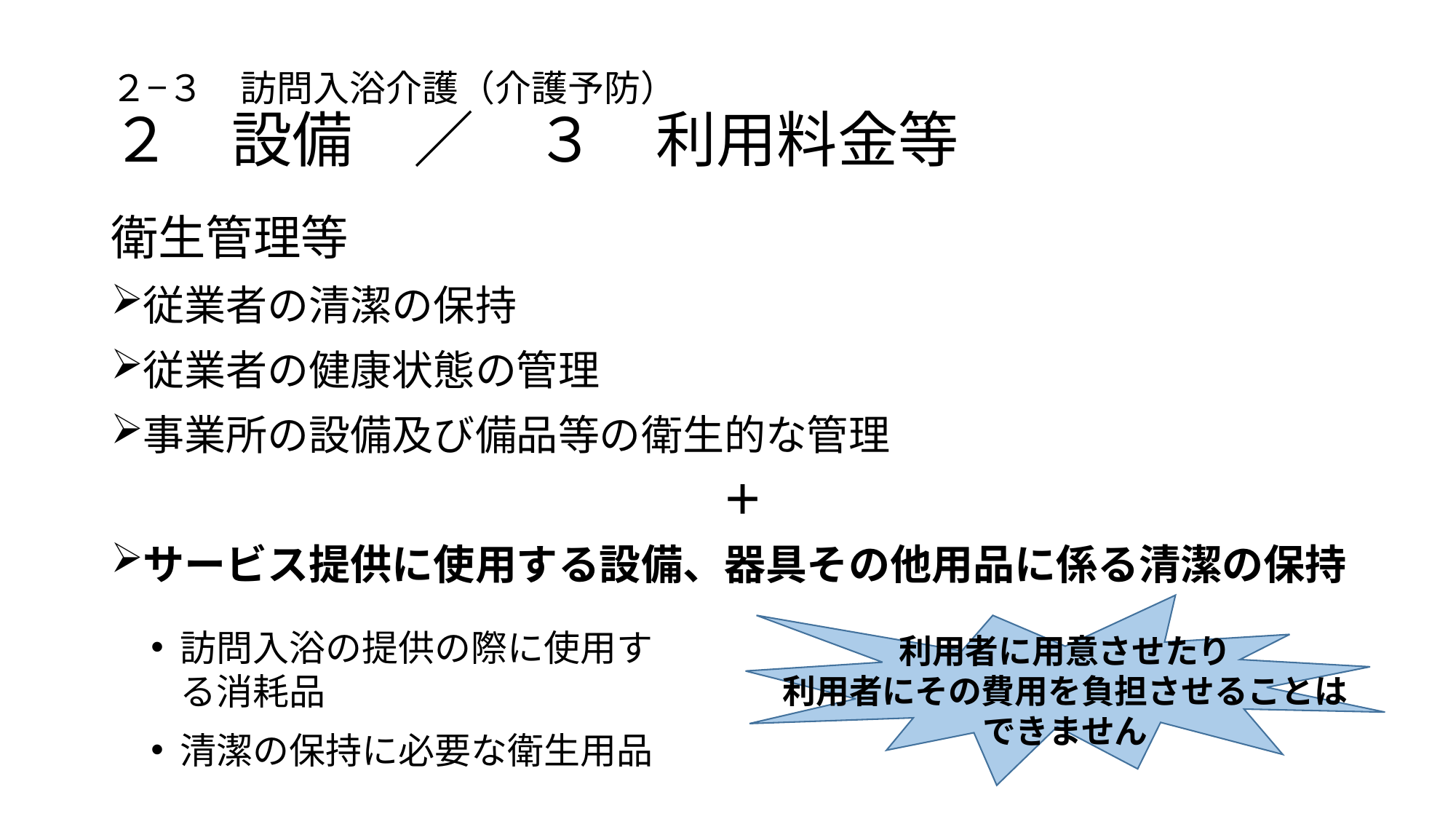

# ２−３　訪問入浴介護（介護予防） ２　設備　／　３　利用料金等
衛生管理等
従業者の清潔の保持
従業者の健康状態の管理
事業所の設備及び備品等の衛生的な管理
＋
サービス提供に使用する設備、器具その他用品に係る清潔の保持

訪問入浴の提供の際に使用する消耗品
清潔の保持に必要な衛生用品
利用者に用意させたり
利用者にその費用を負担させることは
できません